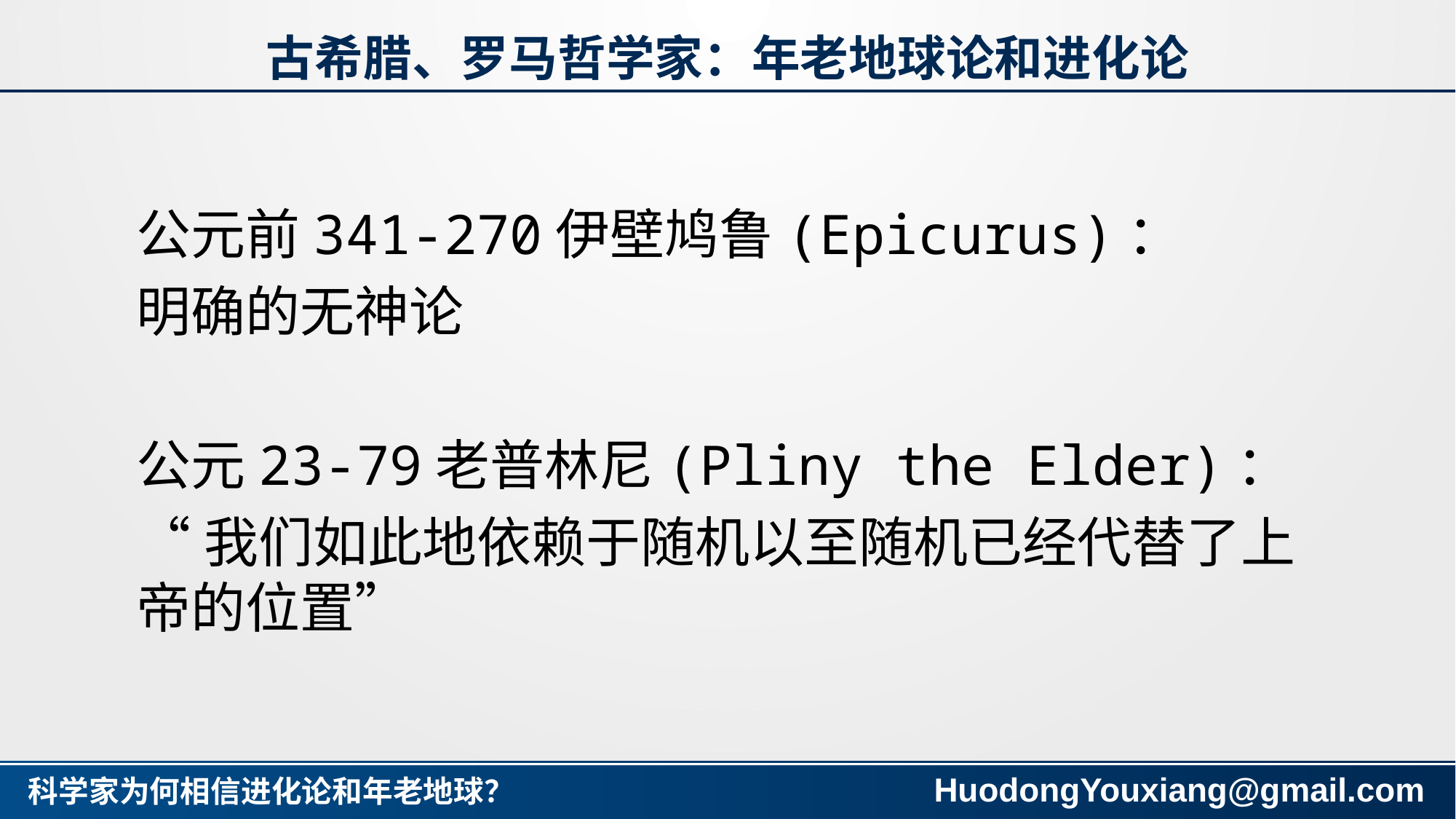

# 古希腊、罗马哲学家：年老地球论和进化论
公元前341‑270伊壁鸠鲁(Epicurus)：
明确的无神论

公元23‑79老普林尼(Pliny the Elder)：
“我们如此地依赖于随机以至随机已经代替了上帝的位置”